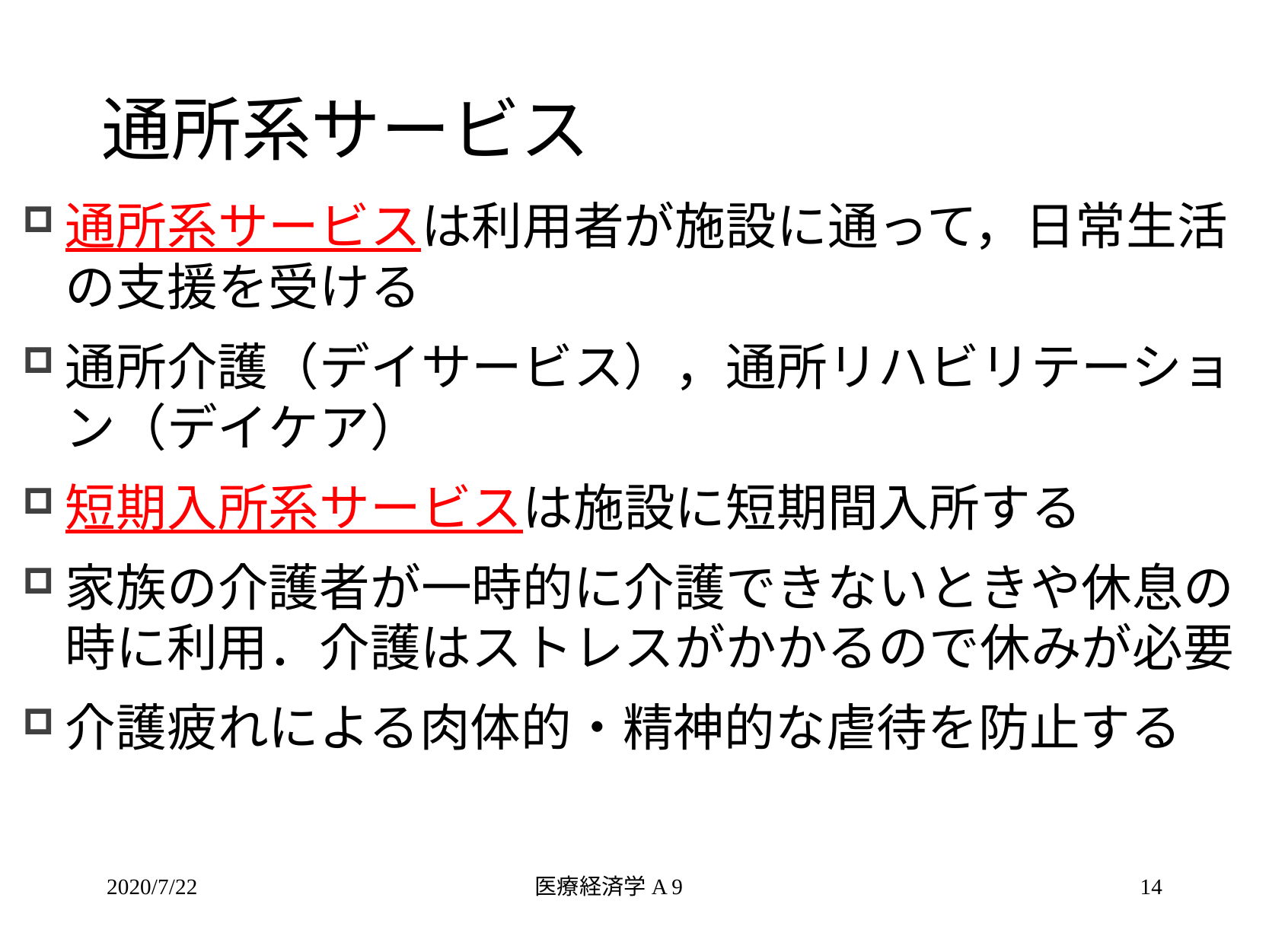

# 通所系サービス
通所系サービスは利用者が施設に通って，日常生活の支援を受ける
通所介護（デイサービス），通所リハビリテーション（デイケア）
短期入所系サービスは施設に短期間入所する
家族の介護者が一時的に介護できないときや休息の時に利用．介護はストレスがかかるので休みが必要
介護疲れによる肉体的・精神的な虐待を防止する

2020/7/22
医療経済学A 9
14